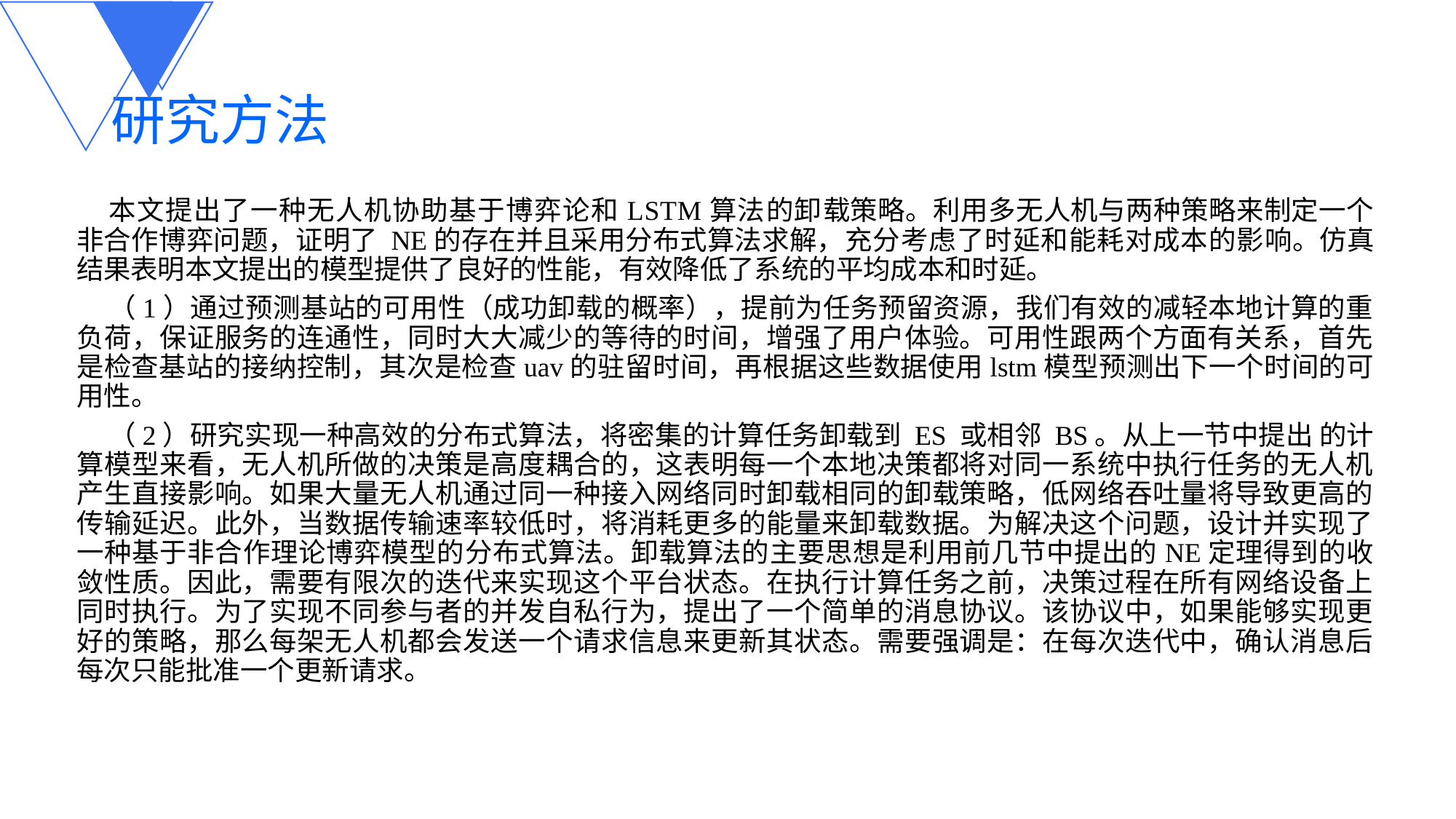

# 研究方法
本文提出了一种无人机协助基于博弈论和LSTM算法的卸载策略。利用多无人机与两种策略来制定一个非合作博弈问题，证明了 NE的存在并且采用分布式算法求解，充分考虑了时延和能耗对成本的影响。仿真结果表明本文提出的模型提供了良好的性能，有效降低了系统的平均成本和时延。
（1）通过预测基站的可用性（成功卸载的概率），提前为任务预留资源，我们有效的减轻本地计算的重负荷，保证服务的连通性，同时大大减少的等待的时间，增强了用户体验。可用性跟两个方面有关系，首先是检查基站的接纳控制，其次是检查uav的驻留时间，再根据这些数据使用lstm模型预测出下一个时间的可用性。
（2）研究实现一种高效的分布式算法，将密集的计算任务卸载到 ES 或相邻 BS。从上一节中提出 的计算模型来看，无人机所做的决策是高度耦合的，这表明每一个本地决策都将对同一系统中执行任务的无人机产生直接影响。如果大量无人机通过同一种接入网络同时卸载相同的卸载策略，低网络吞吐量将导致更高的传输延迟。此外，当数据传输速率较低时，将消耗更多的能量来卸载数据。为解决这个问题，设计并实现了一种基于非合作理论博弈模型的分布式算法。卸载算法的主要思想是利用前几节中提出的NE定理得到的收敛性质。因此，需要有限次的迭代来实现这个平台状态。在执行计算任务之前，决策过程在所有网络设备上同时执行。为了实现不同参与者的并发自私行为，提出了一个简单的消息协议。该协议中，如果能够实现更好的策略，那么每架无人机都会发送一个请求信息来更新其状态。需要强调是：在每次迭代中，确认消息后每次只能批准一个更新请求。